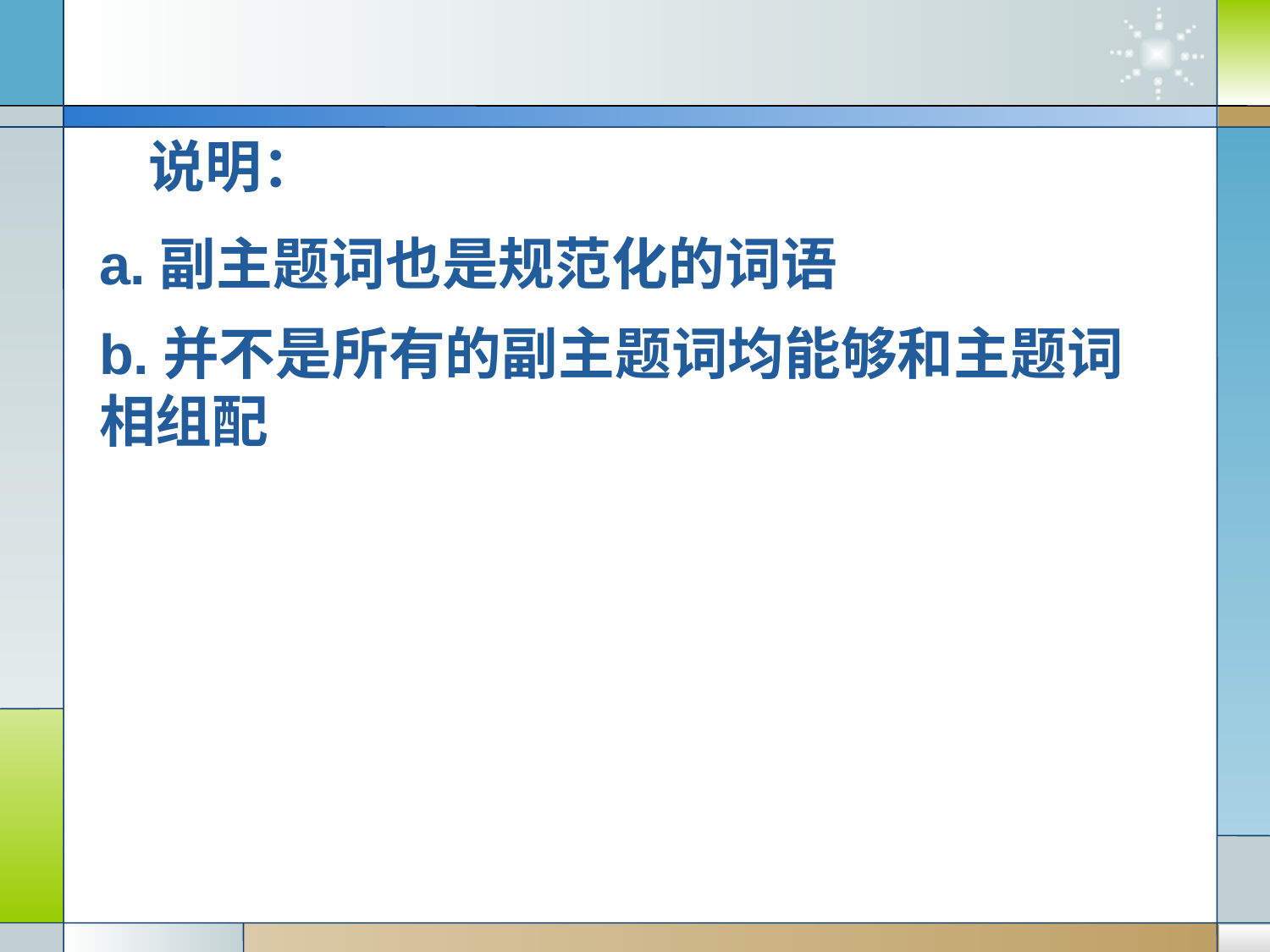

说明：
a.副主题词也是规范化的词语
b.并不是所有的副主题词均能够和主题词相组配